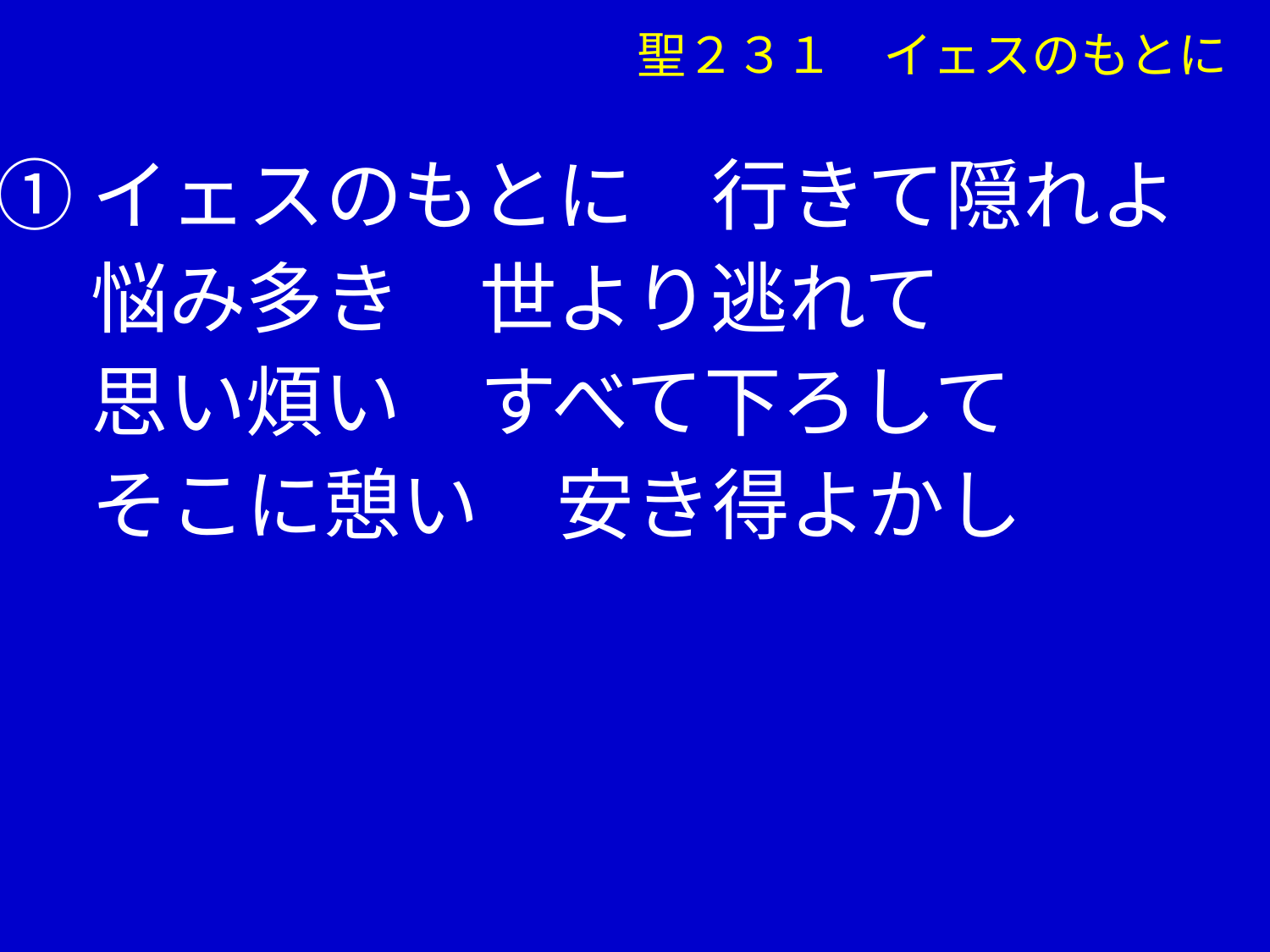

聖２３１　イェスのもとに
①イェスのもとに　行きて隠れよ
　 悩み多き　世より逃れて
　 思い煩い　すべて下ろして
　 そこに憩い　安き得よかし